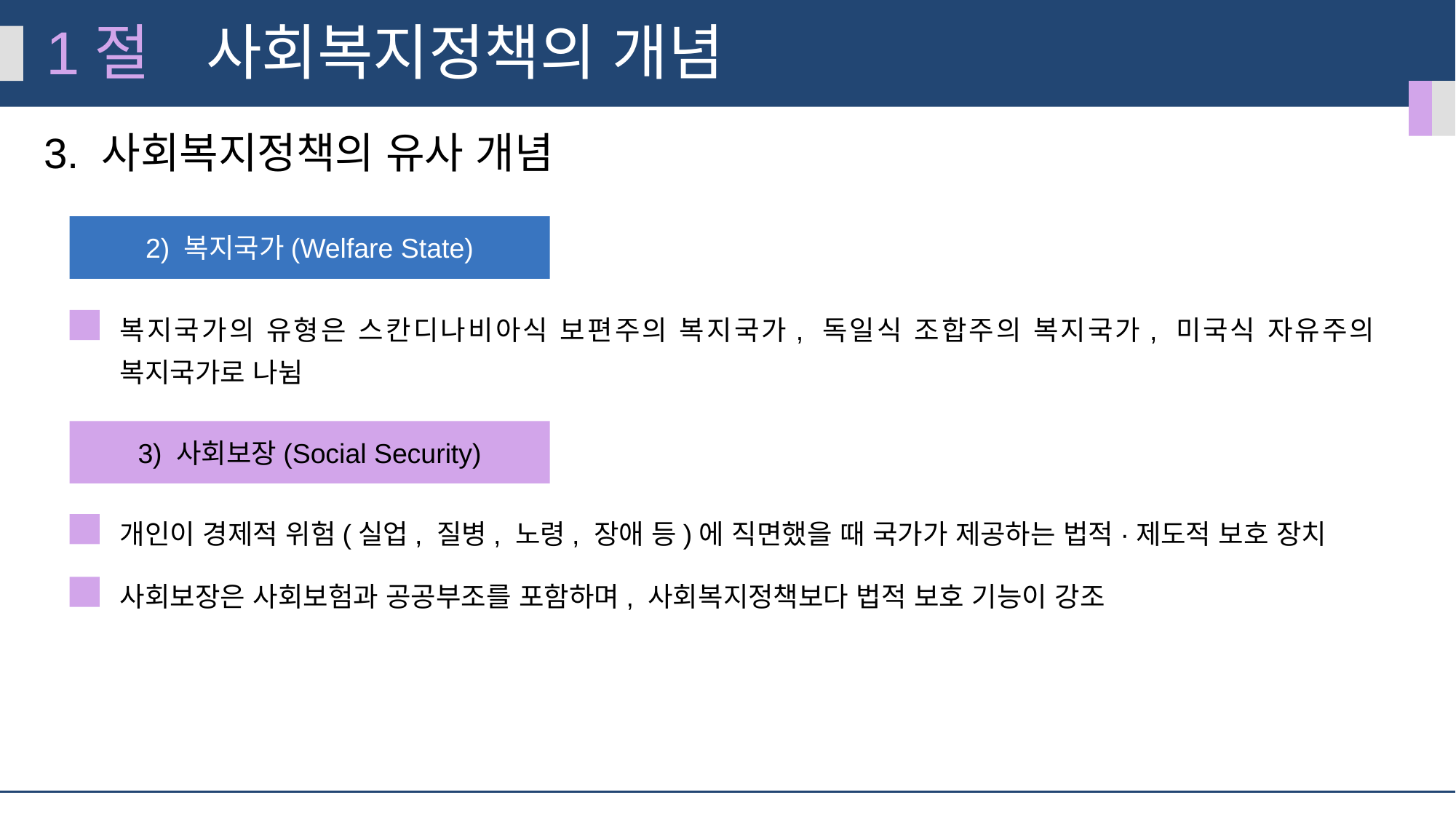

1절
사회복지정책의 개념
3. 사회복지정책의 유사 개념
2) 복지국가(Welfare State)
복지국가의 유형은 스칸디나비아식 보편주의 복지국가, 독일식 조합주의 복지국가, 미국식 자유주의 복지국가로 나뉨

3) 사회보장(Social Security)
개인이 경제적 위험(실업, 질병, 노령, 장애 등)에 직면했을 때 국가가 제공하는 법적·제도적 보호 장치

사회보장은 사회보험과 공공부조를 포함하며, 사회복지정책보다 법적 보호 기능이 강조